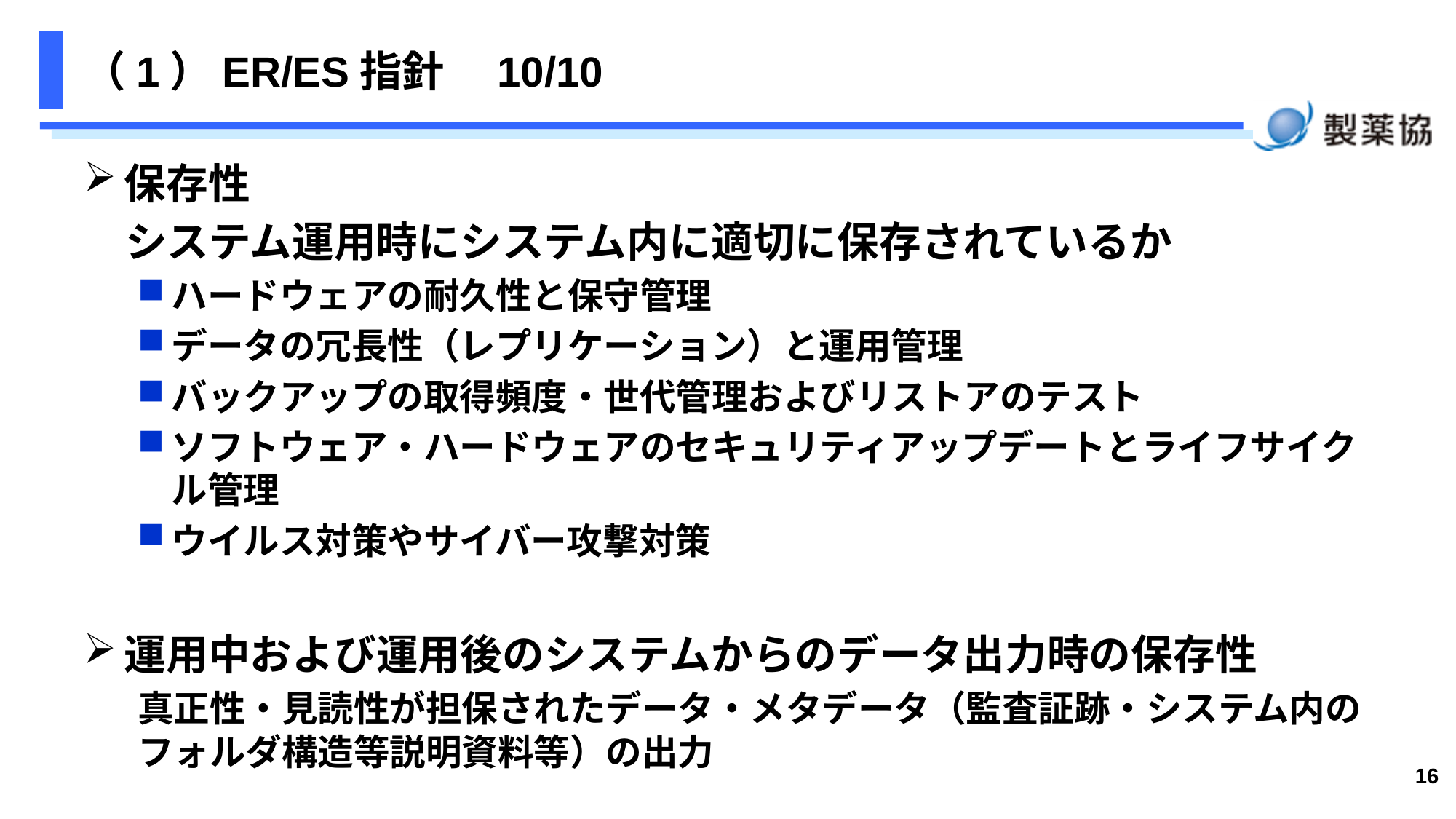

# （1）ER/ES指針　10/10
保存性
システム運用時にシステム内に適切に保存されているか
ハードウェアの耐久性と保守管理
データの冗長性（レプリケーション）と運用管理
バックアップの取得頻度・世代管理およびリストアのテスト
ソフトウェア・ハードウェアのセキュリティアップデートとライフサイクル管理
ウイルス対策やサイバー攻撃対策

運用中および運用後のシステムからのデータ出力時の保存性
真正性・見読性が担保されたデータ・メタデータ（監査証跡・システム内のフォルダ構造等説明資料等）の出力
16